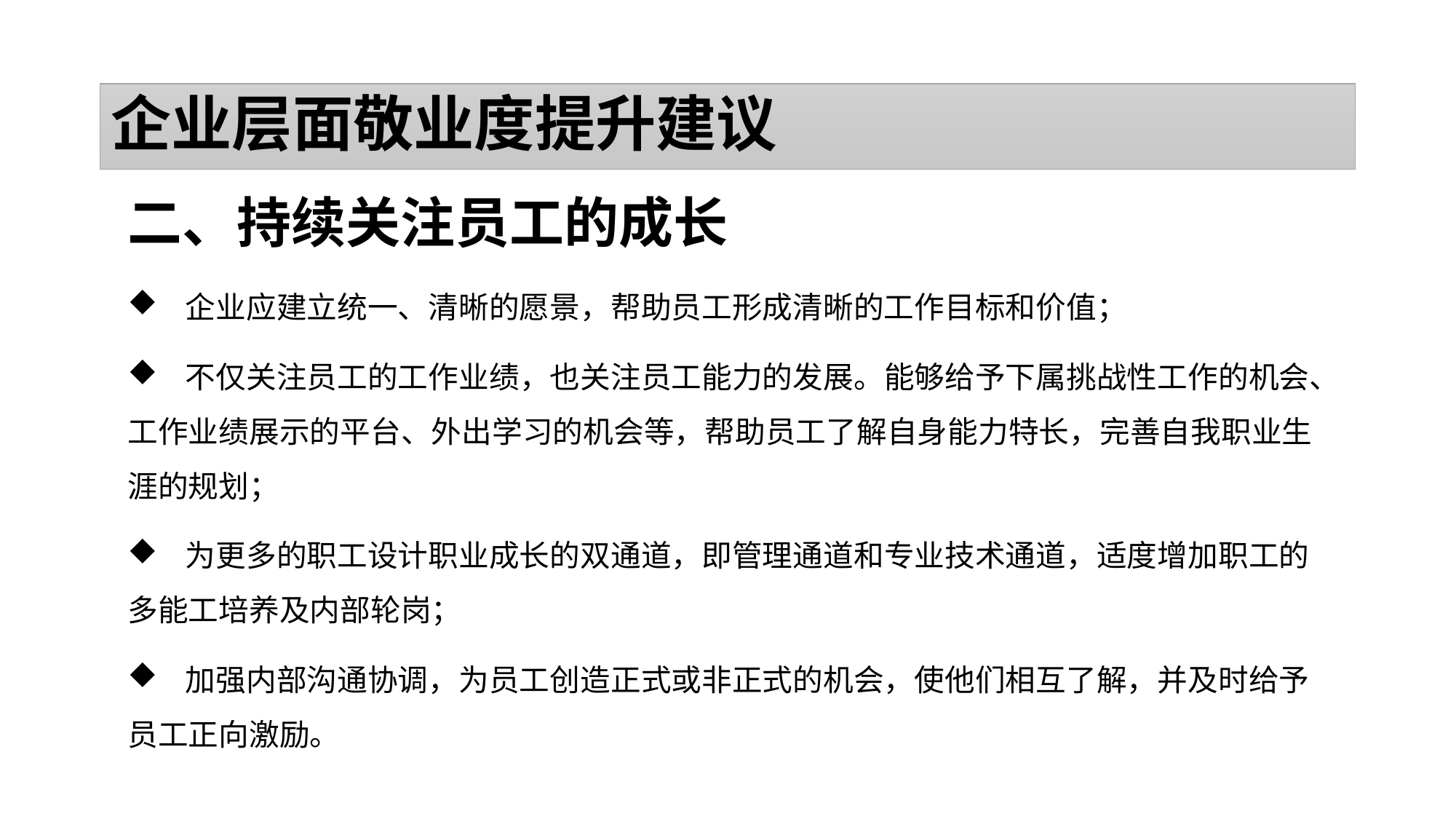

# 企业层面敬业度提升建议
二、持续关注员工的成长
   企业应建立统一、清晰的愿景，帮助员工形成清晰的工作目标和价值；
   不仅关注员工的工作业绩，也关注员工能力的发展。能够给予下属挑战性工作的机会、工作业绩展示的平台、外出学习的机会等，帮助员工了解自身能力特长，完善自我职业生涯的规划；
   为更多的职工设计职业成长的双通道，即管理通道和专业技术通道，适度增加职工的多能工培养及内部轮岗；
   加强内部沟通协调，为员工创造正式或非正式的机会，使他们相互了解，并及时给予员工正向激励。